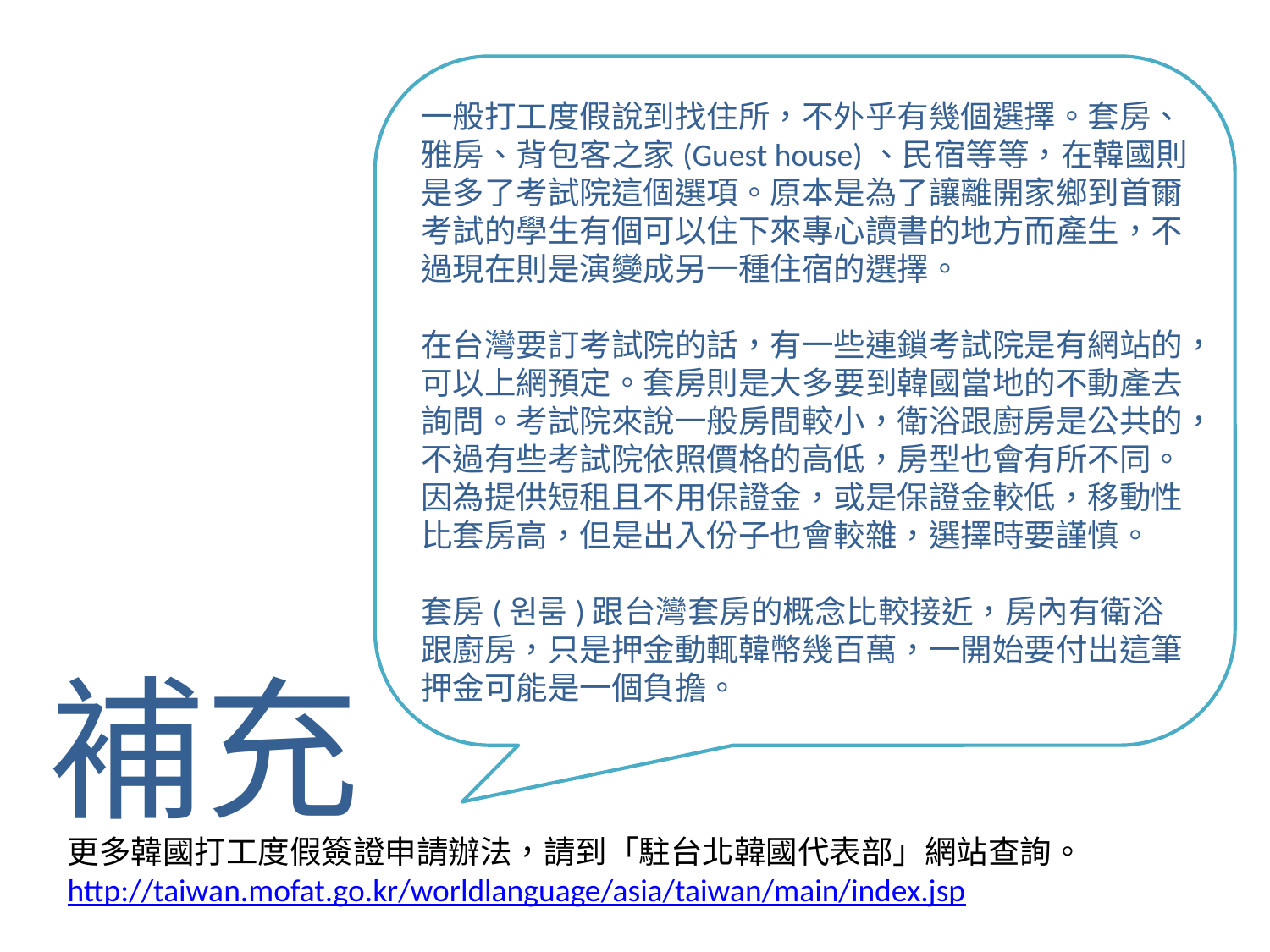

一般打工度假說到找住所，不外乎有幾個選擇。套房、雅房、背包客之家(Guest house)、民宿等等，在韓國則是多了考試院這個選項。原本是為了讓離開家鄉到首爾考試的學生有個可以住下來專心讀書的地方而產生，不過現在則是演變成另一種住宿的選擇。

在台灣要訂考試院的話，有一些連鎖考試院是有網站的，可以上網預定。套房則是大多要到韓國當地的不動產去詢問。考試院來說一般房間較小，衛浴跟廚房是公共的，不過有些考試院依照價格的高低，房型也會有所不同。因為提供短租且不用保證金，或是保證金較低，移動性比套房高，但是出入份子也會較雜，選擇時要謹慎。

套房(원룸)跟台灣套房的概念比較接近，房內有衛浴跟廚房，只是押金動輒韓幣幾百萬，一開始要付出這筆押金可能是一個負擔。

補充
更多韓國打工度假簽證申請辦法，請到「駐台北韓國代表部」網站查詢。
http://taiwan.mofat.go.kr/worldlanguage/asia/taiwan/main/index.jsp